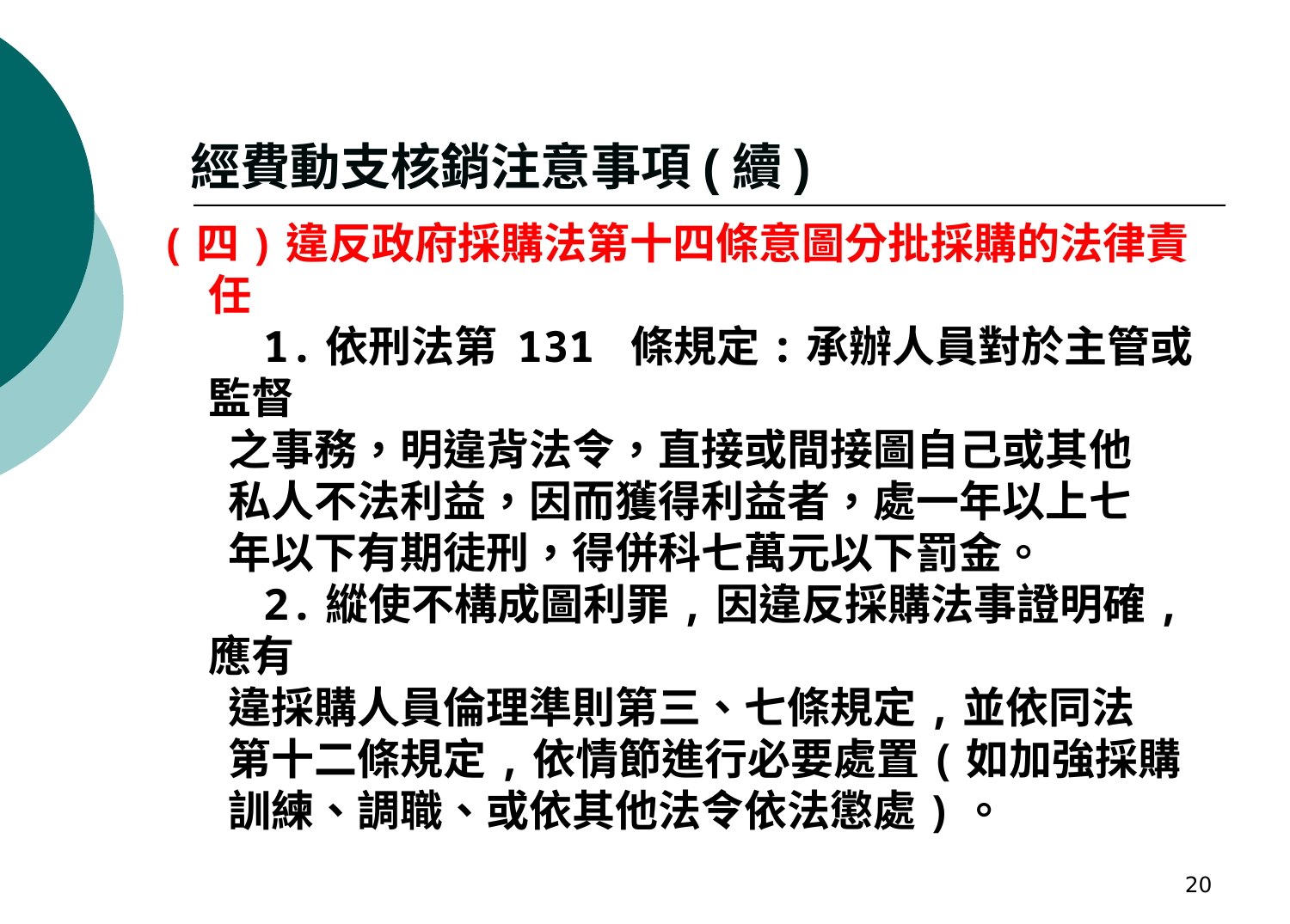

經費動支核銷注意事項(續)
(四)違反政府採購法第十四條意圖分批採購的法律責任
    1.依刑法第 131 條規定:承辦人員對於主管或監督
      之事務，明違背法令，直接或間接圖自己或其他
      私人不法利益，因而獲得利益者，處一年以上七
      年以下有期徒刑，得併科七萬元以下罰金。
    2.縱使不構成圖利罪,因違反採購法事證明確,應有
      違採購人員倫理準則第三、七條規定,並依同法
      第十二條規定,依情節進行必要處置(如加強採購
      訓練、調職、或依其他法令依法懲處)。

20